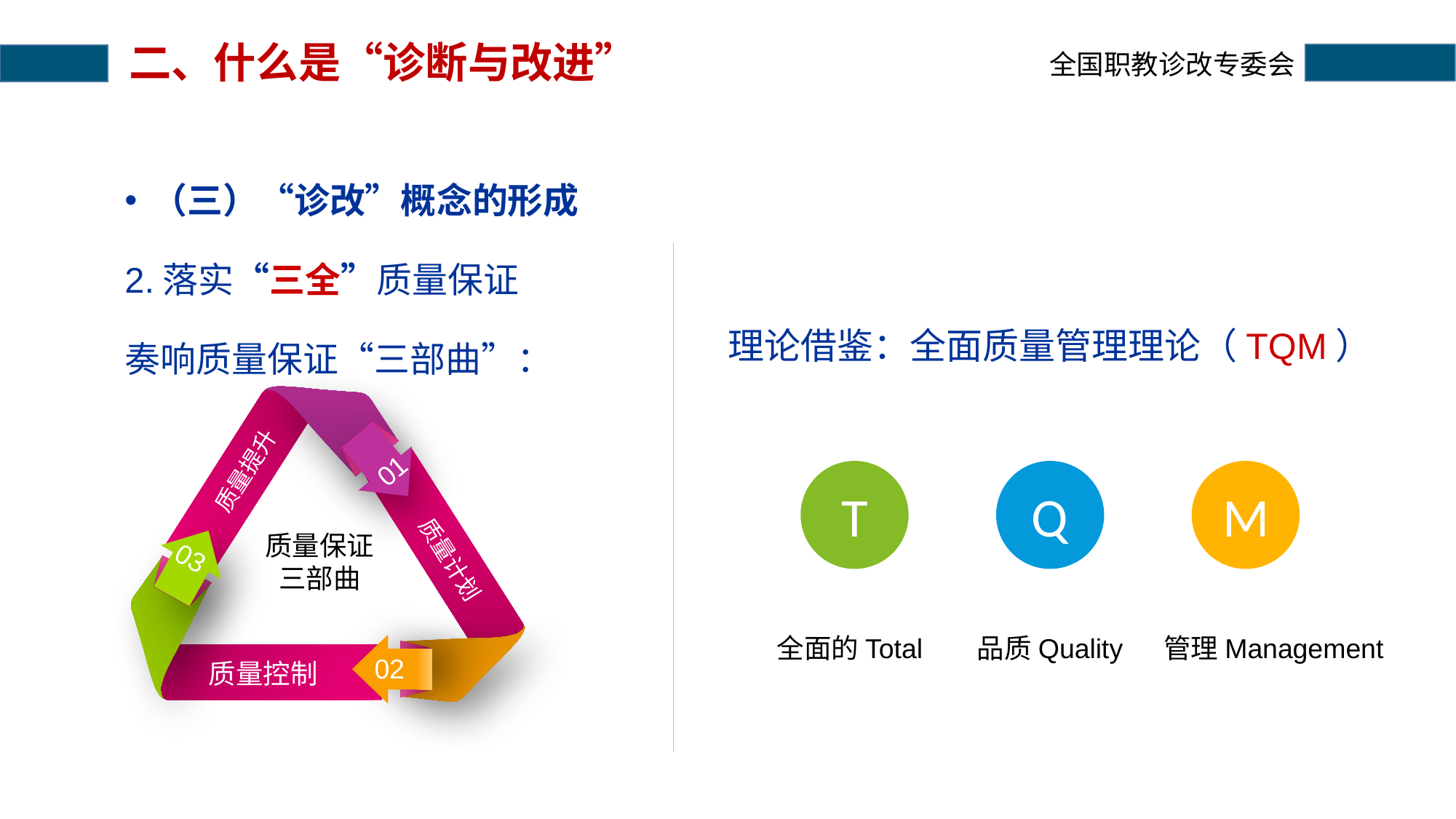

# 二、什么是“诊断与改进”
（三）“诊改”概念的形成
2.落实“三全”质量保证
奏响质量保证“三部曲”：
理论借鉴：全面质量管理理论（TQM）

01
质量提升

质量保证
三部曲
03
质量计划

02

质量控制

T
Q
M
全面的Total
品质Quality
管理Management